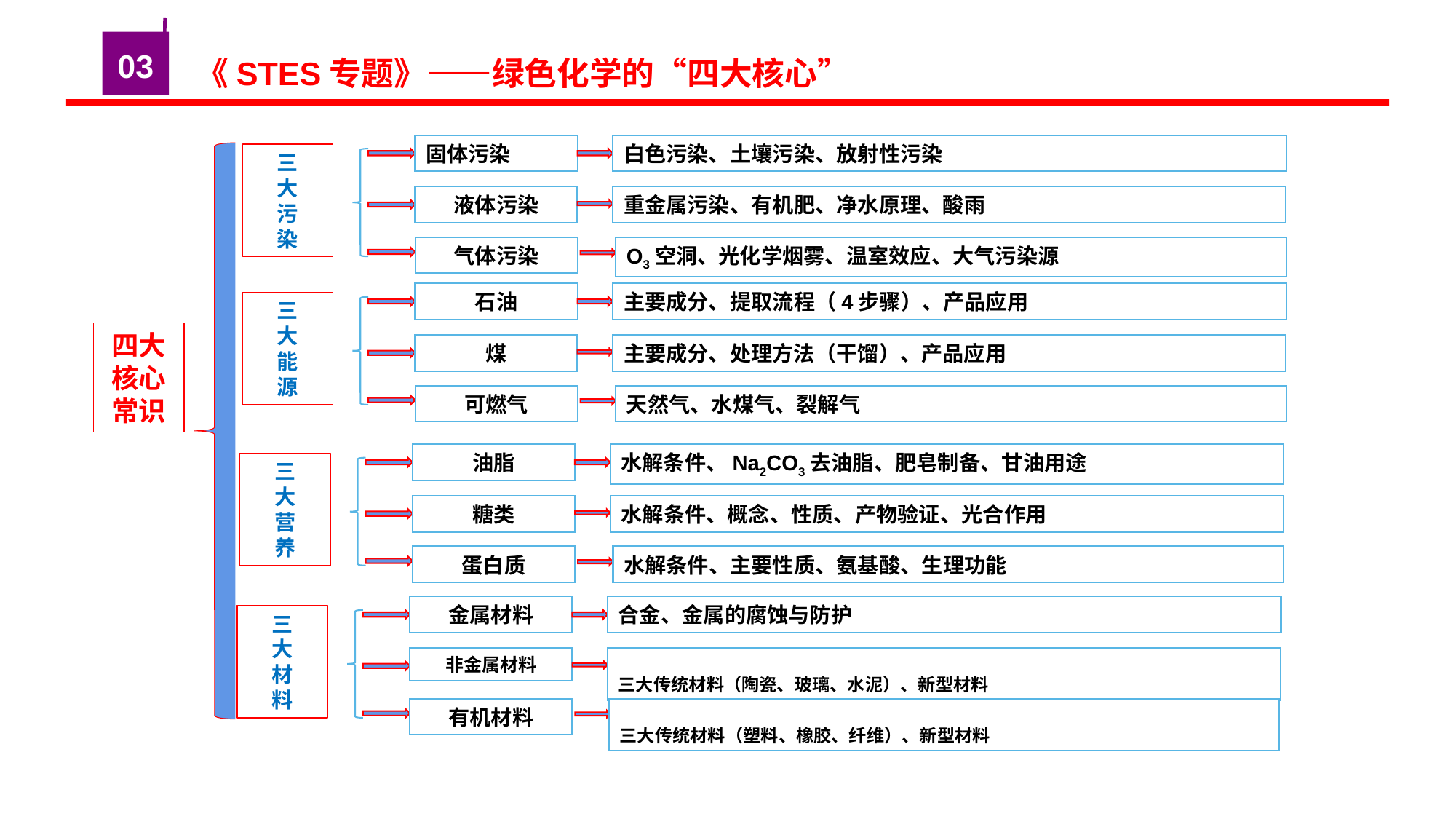

03
 《STES专题》——绿色化学的“四大核心”
固体污染
白色污染、土壤污染、放射性污染
三
大
污
染

重金属污染、有机肥、净水原理、酸雨
液体污染

气体污染
O3空洞、光化学烟雾、温室效应、大气污染源

石油
主要成分、提取流程（4步骤）、产品应用
三
大
能
源

主要成分、处理方法（干馏）、产品应用
煤

可燃气
天然气、水煤气、裂解气

油脂
水解条件、Na2CO3去油脂、肥皂制备、甘油用途
三
大
营
养

水解条件、概念、性质、产物验证、光合作用
糖类

蛋白质
水解条件、主要性质、氨基酸、生理功能

金属材料
合金、金属的腐蚀与防护
三
大
材
料

三大传统材料（陶瓷、玻璃、水泥）、新型材料
非金属材料

有机材料
三大传统材料（塑料、橡胶、纤维）、新型材料

四大
核心常识
88